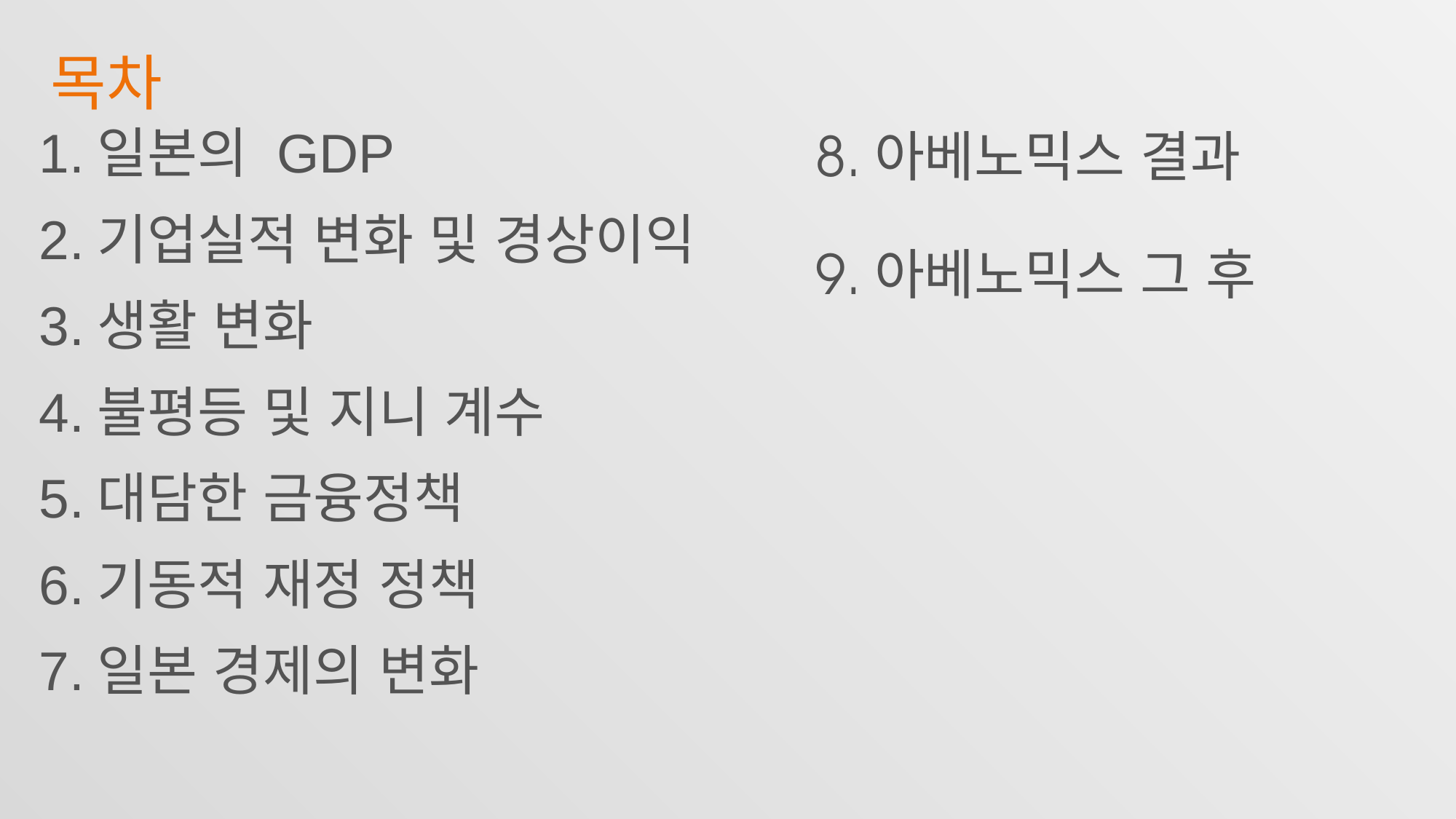

# 목차
1.일본의 GDP
2.기업실적 변화 및 경상이익
3.생활 변화
4.불평등 및 지니 계수
5.대담한 금융정책
6.기동적 재정 정책
7.일본 경제의 변화

8.아베노믹스 결과

9.아베노믹스 그 후